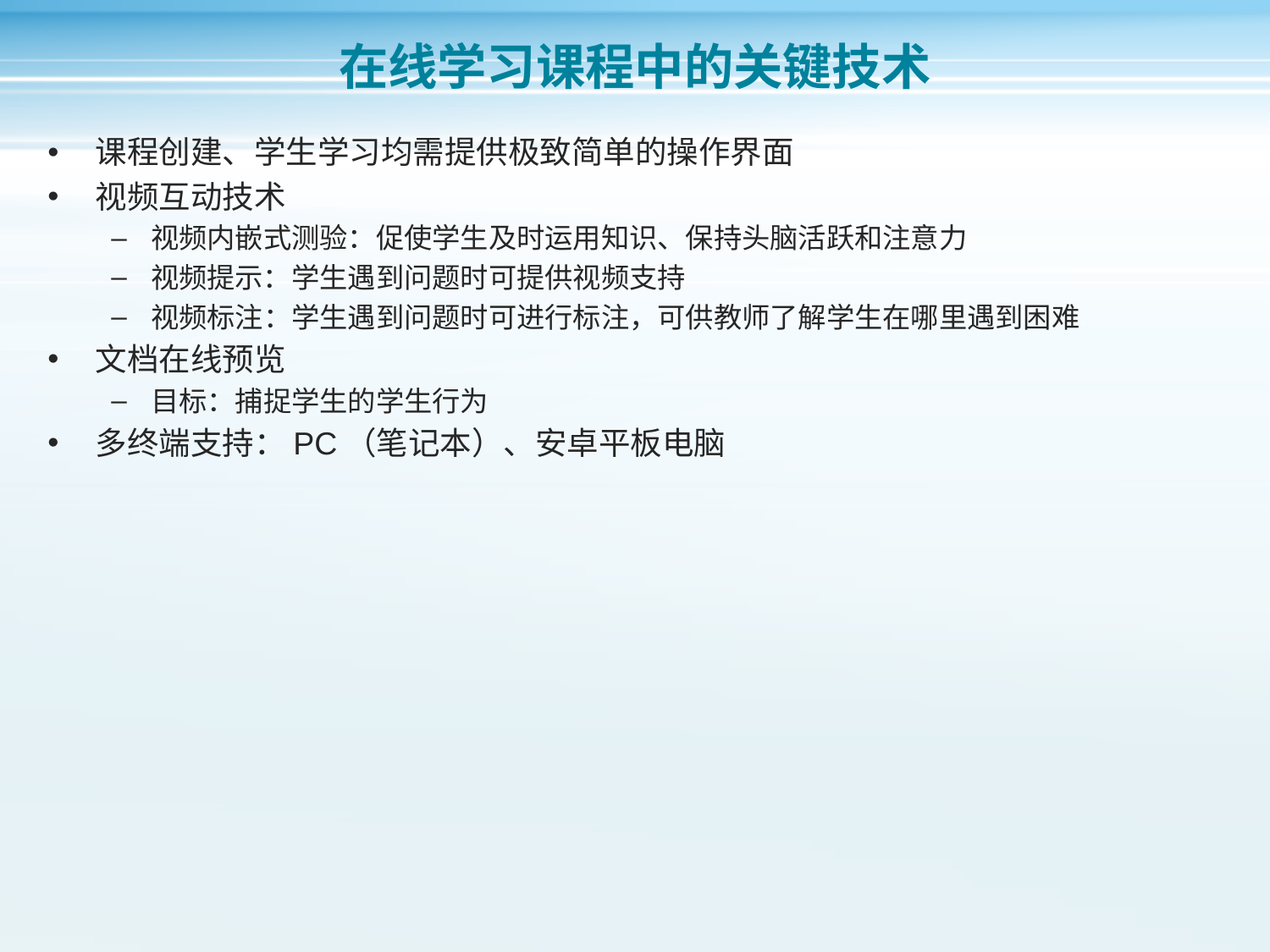

# 在线学习课程中的关键技术
课程创建、学生学习均需提供极致简单的操作界面
视频互动技术
视频内嵌式测验：促使学生及时运用知识、保持头脑活跃和注意力
视频提示：学生遇到问题时可提供视频支持
视频标注：学生遇到问题时可进行标注，可供教师了解学生在哪里遇到困难
文档在线预览
目标：捕捉学生的学生行为
多终端支持：PC（笔记本）、安卓平板电脑